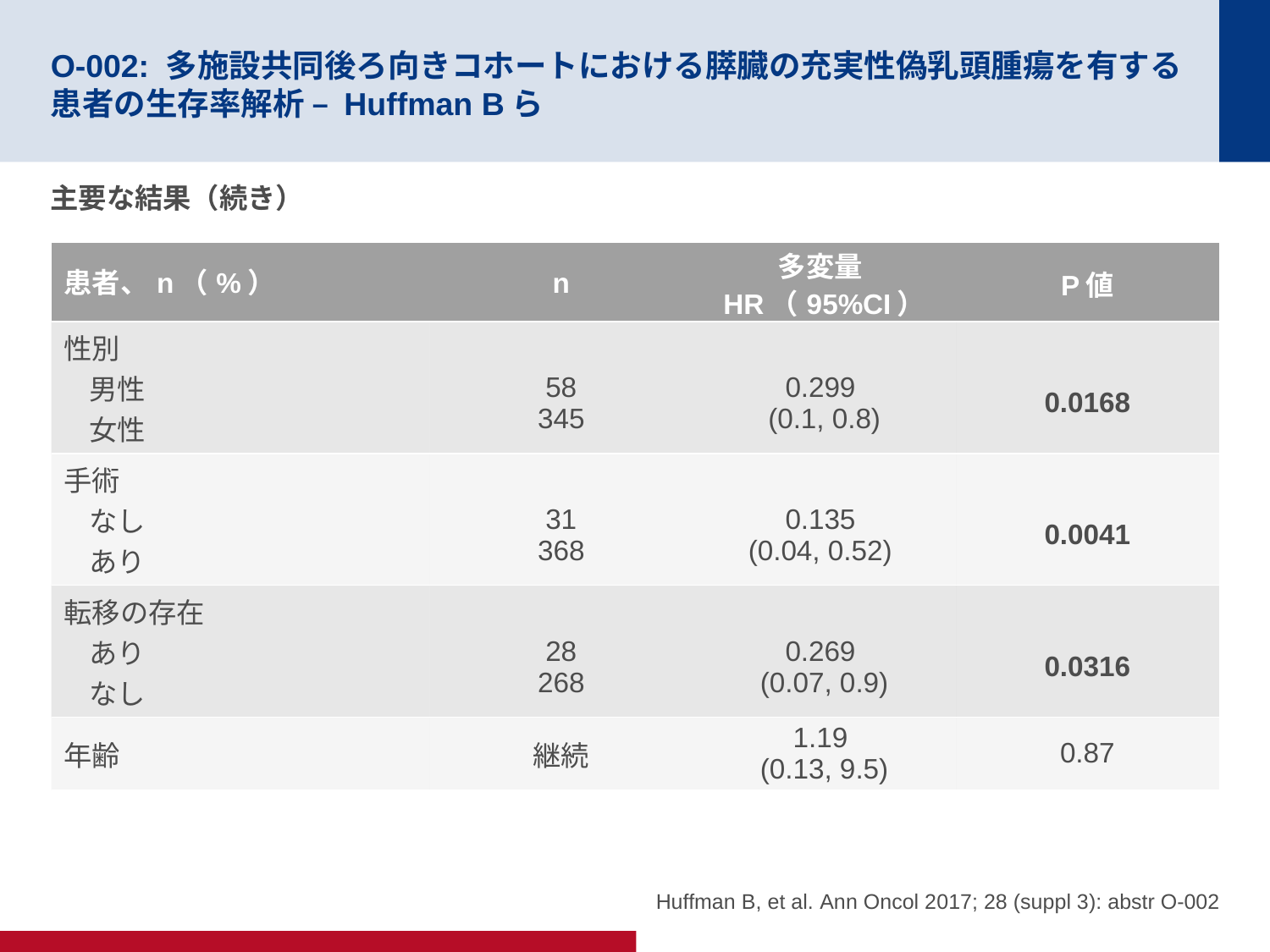

# O-002: 多施設共同後ろ向きコホートにおける膵臓の充実性偽乳頭腫瘍を有する患者の生存率解析 – Huffman Bら
主要な結果（続き）

| 患者、n（%） | n | 多変量HR（95%CI） | P値 |
| --- | --- | --- | --- |
| 性別 男性 女性 | 58 345 | 0.299 (0.1, 0.8) | 0.0168 |
| 手術 なし あり | 31 368 | 0.135 (0.04, 0.52) | 0.0041 |
| 転移の存在 あり なし | 28 268 | 0.269 (0.07, 0.9) | 0.0316 |
| 年齢 | 継続 | 1.19 (0.13, 9.5) | 0.87 |
Huffman B, et al. Ann Oncol 2017; 28 (suppl 3): abstr O-002